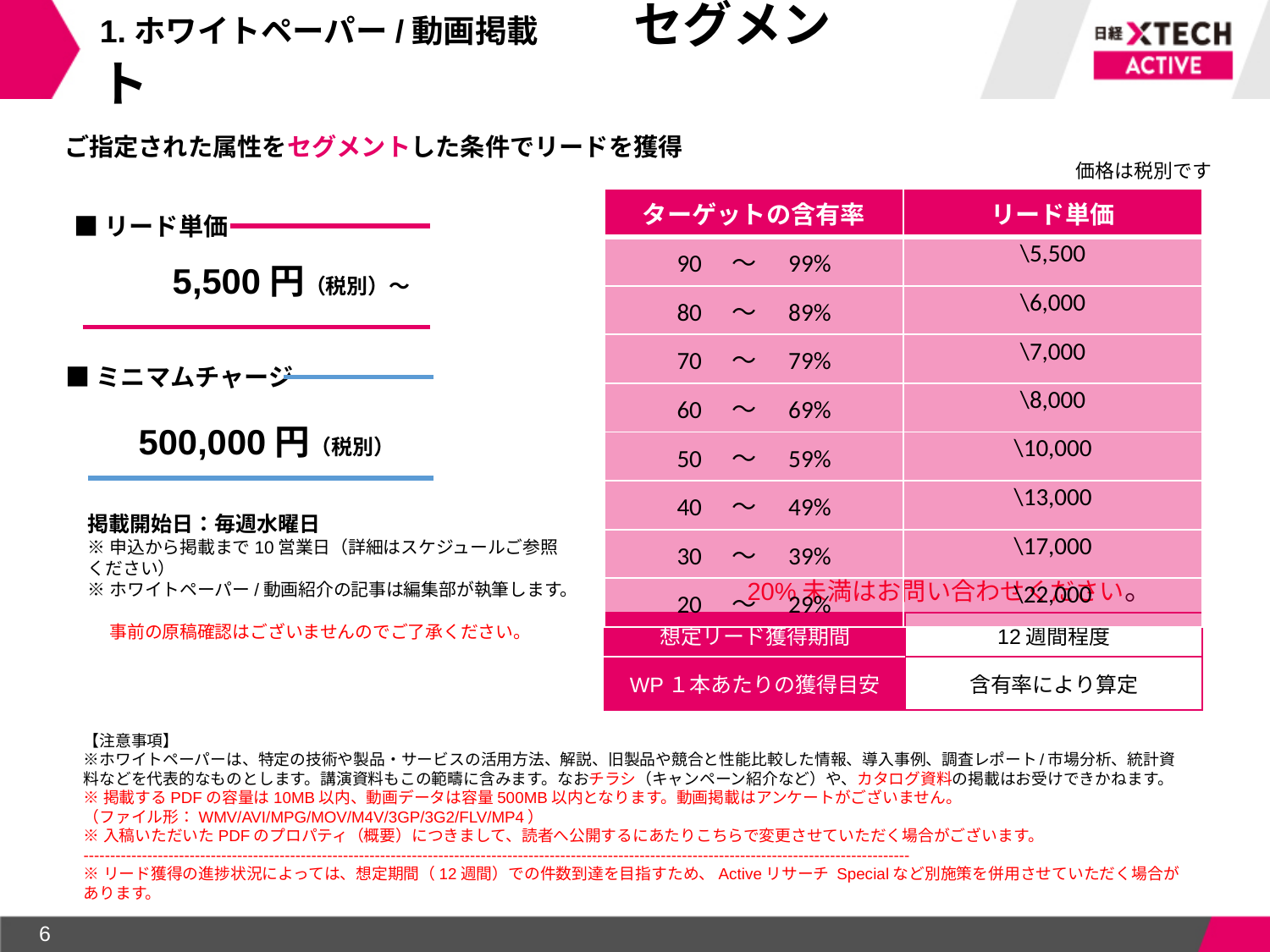

1.ホワイトペーパー/動画掲載　　　セグメント
ご指定された属性をセグメントした条件でリードを獲得
価格は税別です
| ターゲットの含有率 | リード単価 |
| --- | --- |
| 90　～　99% | \5,500 |
| 80　～　89% | \6,000 |
| 70　～　79% | \7,000 |
| 60　～　69% | \8,000 |
| 50　～　59% | \10,000 |
| 40　～　49% | \13,000 |
| 30　～　39% | \17,000 |
| 20　～　29% | \22,000 |
■リード単価
5,500円（税別）～
■ミニマムチャージ
500,000円（税別）
掲載開始日：毎週水曜日
※申込から掲載まで10営業日（詳細はスケジュールご参照ください）
※ホワイトペーパー/動画紹介の記事は編集部が執筆します。　　
　 事前の原稿確認はございませんのでご了承ください。
20%未満はお問い合わせください。
| 想定リード獲得期間 | 12週間程度 |
| --- | --- |
| WP１本あたりの獲得目安 | 含有率により算定 |
【注意事項】
※ホワイトペーパーは、特定の技術や製品・サービスの活用方法、解説、旧製品や競合と性能比較した情報、導入事例、調査レポート/市場分析、統計資料などを代表的なものとします。講演資料もこの範疇に含みます。なおチラシ（キャンペーン紹介など）や、カタログ資料の掲載はお受けできかねます。
※掲載するPDFの容量は10MB以内、動画データは容量500MB以内となります。動画掲載はアンケートがございません。
（ファイル形：WMV/AVI/MPG/MOV/M4V/3GP/3G2/FLV/MP4）
※入稿いただいたPDFのプロパティ（概要）につきまして、読者へ公開するにあたりこちらで変更させていただく場合がございます。
------------------------------------------------------------------------------------------------------------------------------------------------------------
※リード獲得の進捗状況によっては、想定期間（12週間）での件数到達を目指すため、Activeリサーチ Specialなど別施策を併用させていただく場合があります。
6